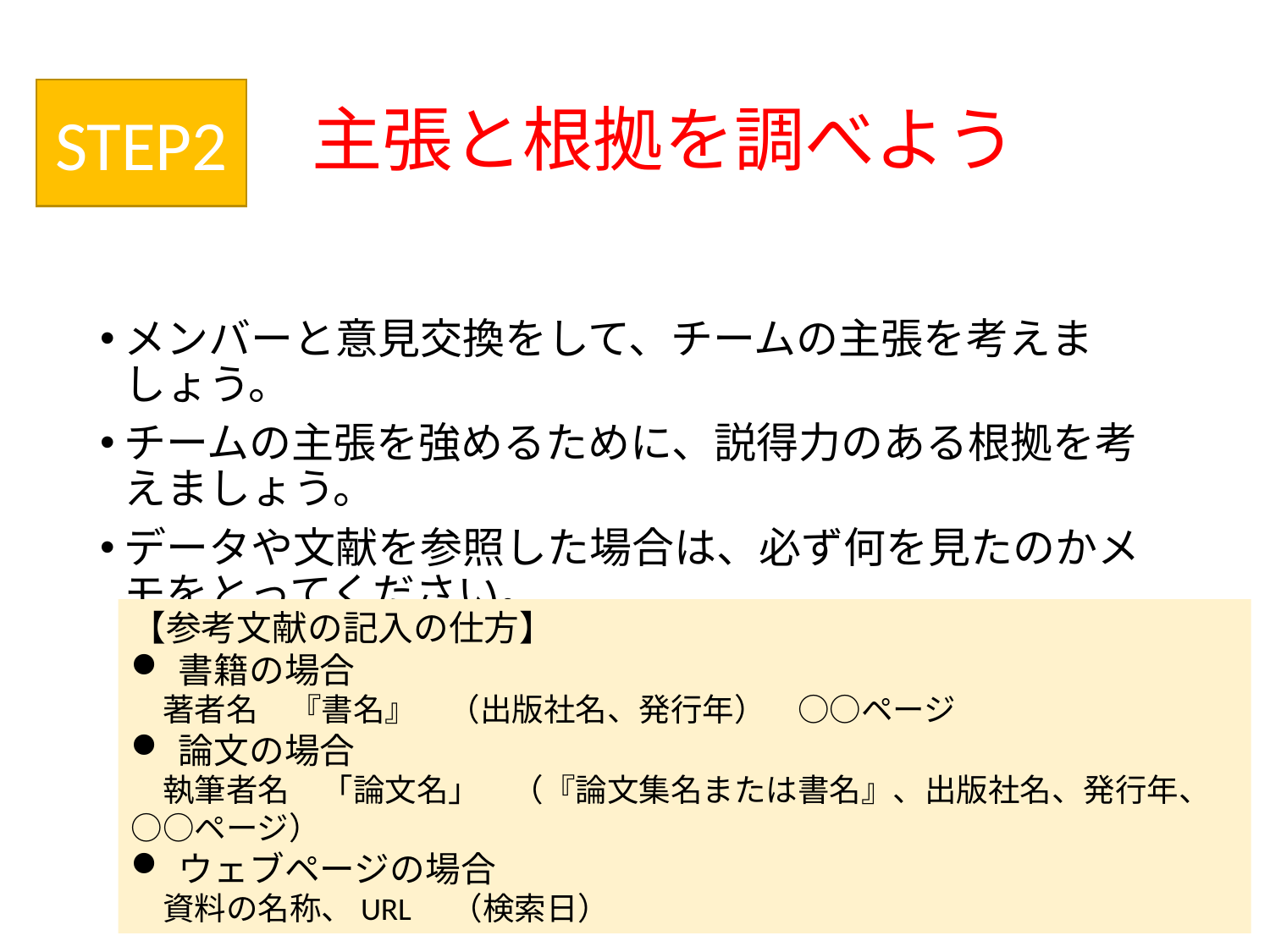

# 主張と根拠を調べよう
STEP2

メンバーと意見交換をして、チームの主張を考えましょう。
チームの主張を強めるために、説得力のある根拠を考えましょう。
データや文献を参照した場合は、必ず何を見たのかメモをとってください。
【参考文献の記入の仕方】
書籍の場合
　著者名　『書名』　（出版社名、発行年）　○○ページ
論文の場合
　執筆者名　「論文名」　（『論文集名または書名』、出版社名、発行年、○○ページ）
ウェブページの場合
　資料の名称、URL　（検索日）